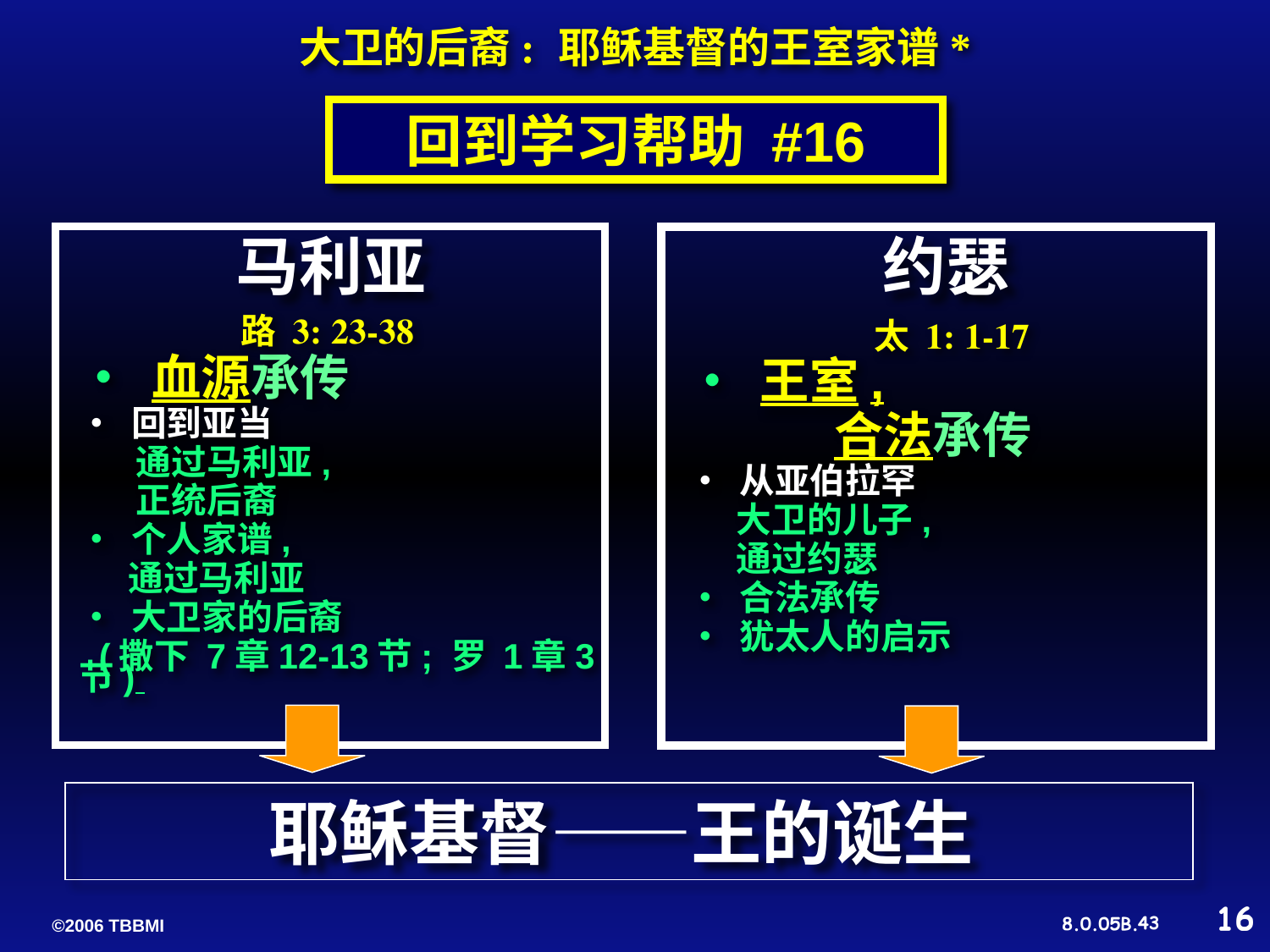

大卫的后裔:  耶稣基督的王室家谱*
回到学习帮助 #16
马利亚
约瑟

路 3: 23-38
太 1: 1-17
• 血源承传
• 回到亚当
      通过马利亚,
      正统后裔
• 个人家谱,
     通过马利亚
• 大卫家的后裔
  (撒下 7章12-13节; 罗 1章3节)
• 王室,
            合法承传
• 从亚伯拉罕
     大卫的儿子,
     通过约瑟
• 合法承传
• 犹太人的启示

耶稣基督——王的诞生
16

43